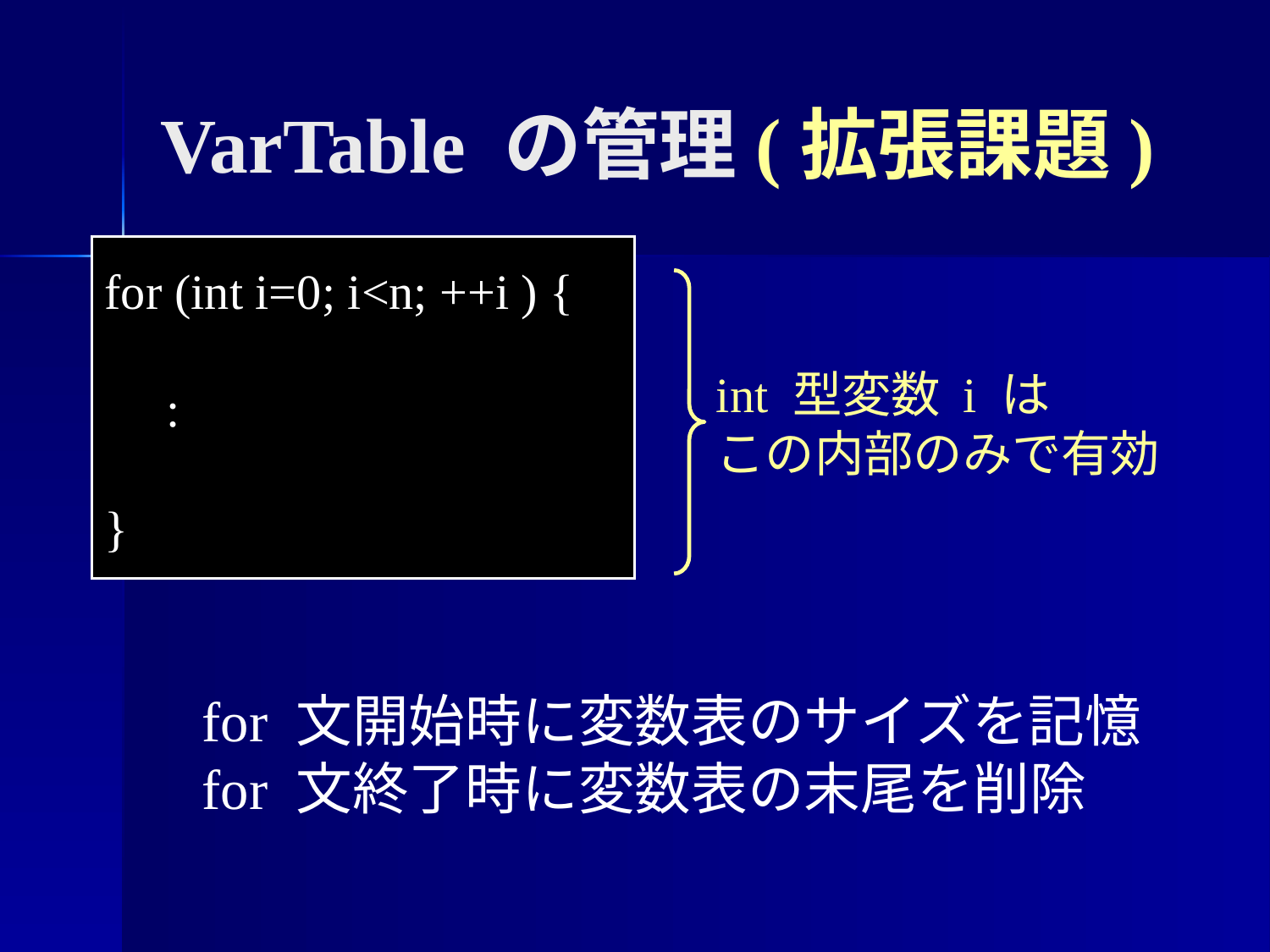

VarTable の管理(拡張課題)
for (int i=0; i<n; ++i ) {

     :

}

int 型変数 i は
この内部のみで有効
for 文開始時に変数表のサイズを記憶
for 文終了時に変数表の末尾を削除